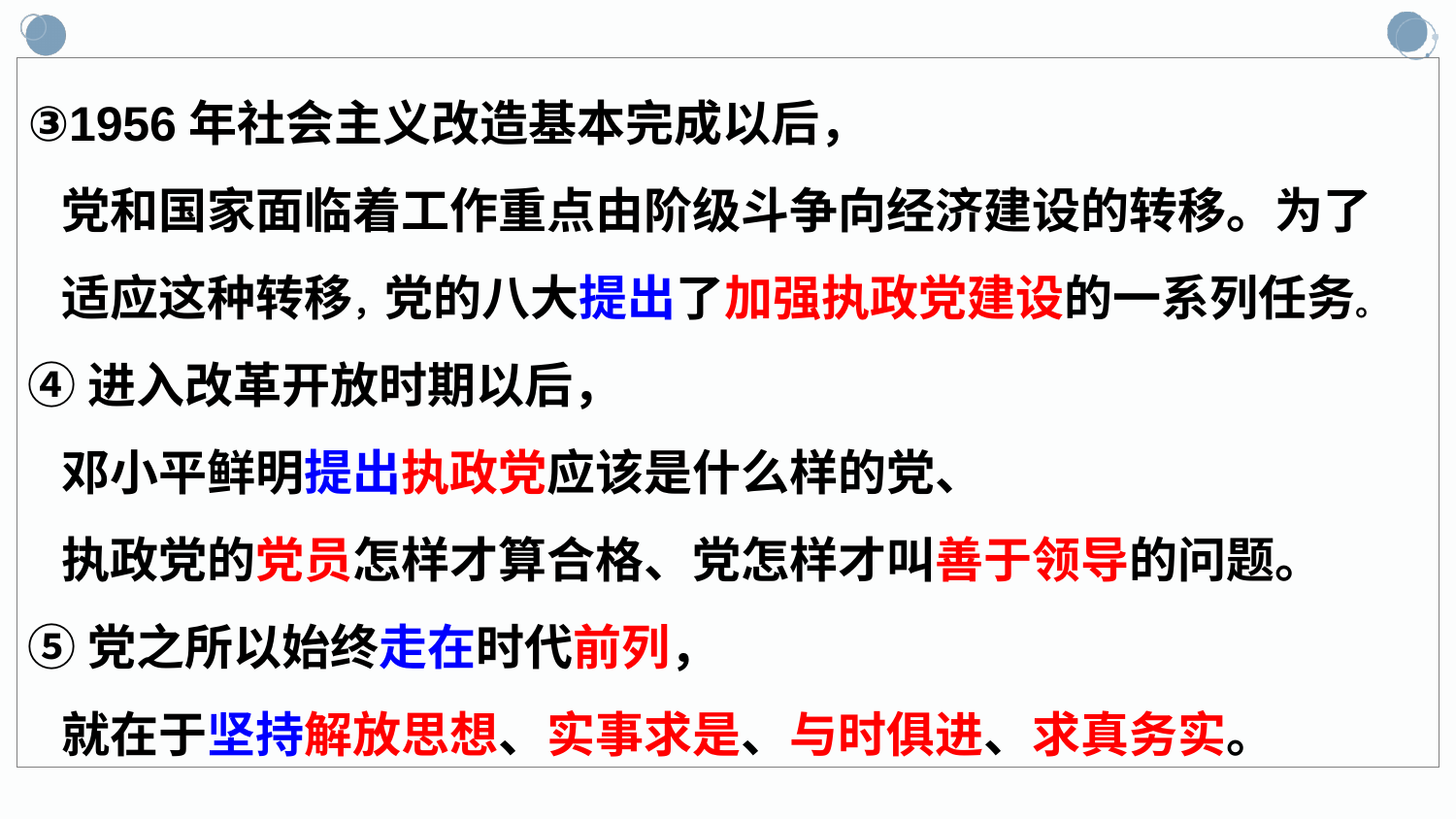

③1956年社会主义改造基本完成以后，
  党和国家面临着工作重点由阶级斗争向经济建设的转移。为了
  适应这种转移，党的八大提出了加强执政党建设的一系列任务。
④进入改革开放时期以后，
  邓小平鲜明提出执政党应该是什么样的党、
  执政党的党员怎样才算合格、党怎样才叫善于领导的问题。
⑤党之所以始终走在时代前列，
  就在于坚持解放思想、实事求是、与时俱进、求真务实。